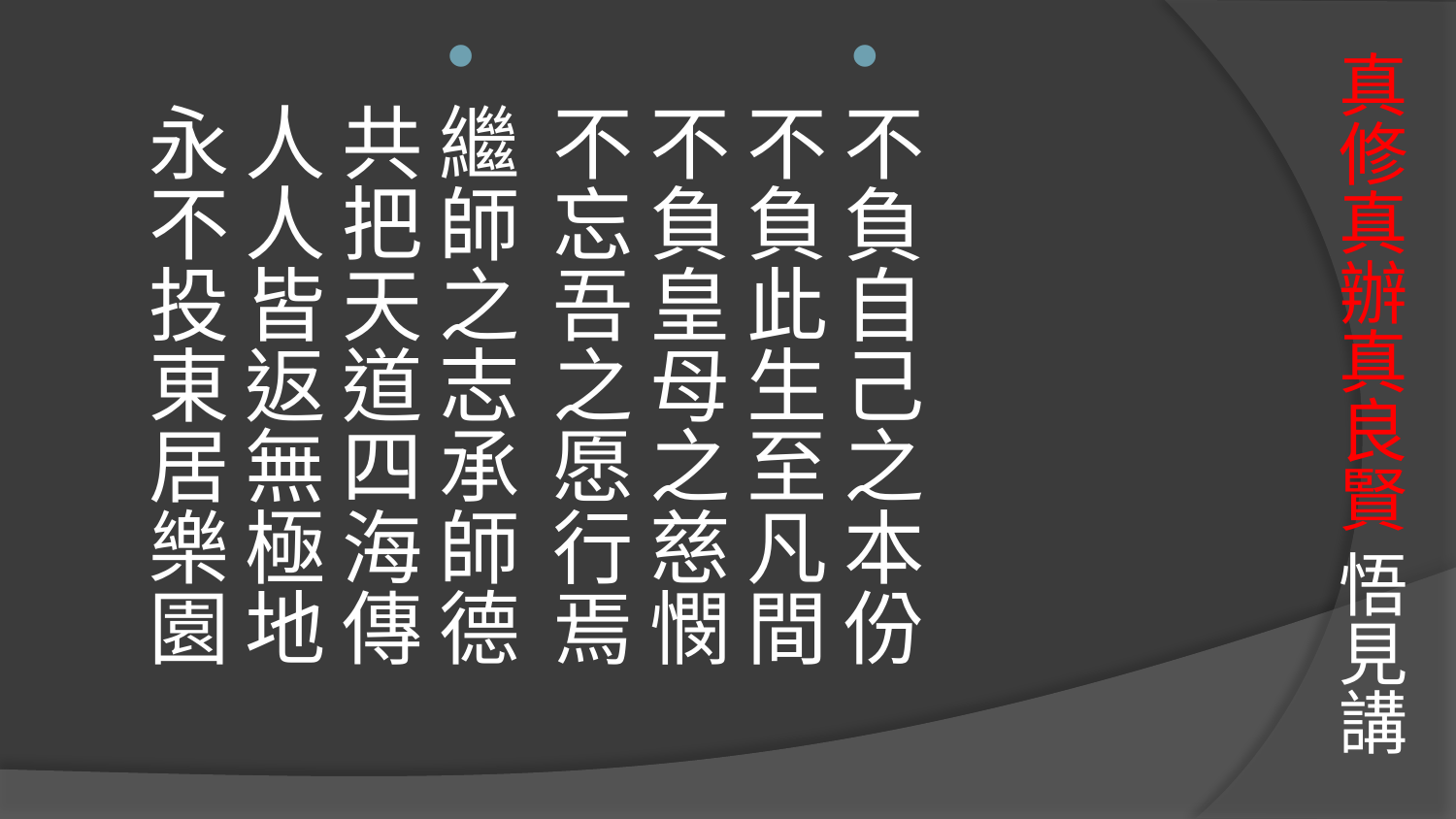

# 真修真辦真良賢 悟見講
不負自己之本份　不負此生至凡間
不負皇母之慈憫　不忘吾之愿行焉
繼師之志承師德　共把天道四海傳
人人皆返無極地　永不投東居樂園